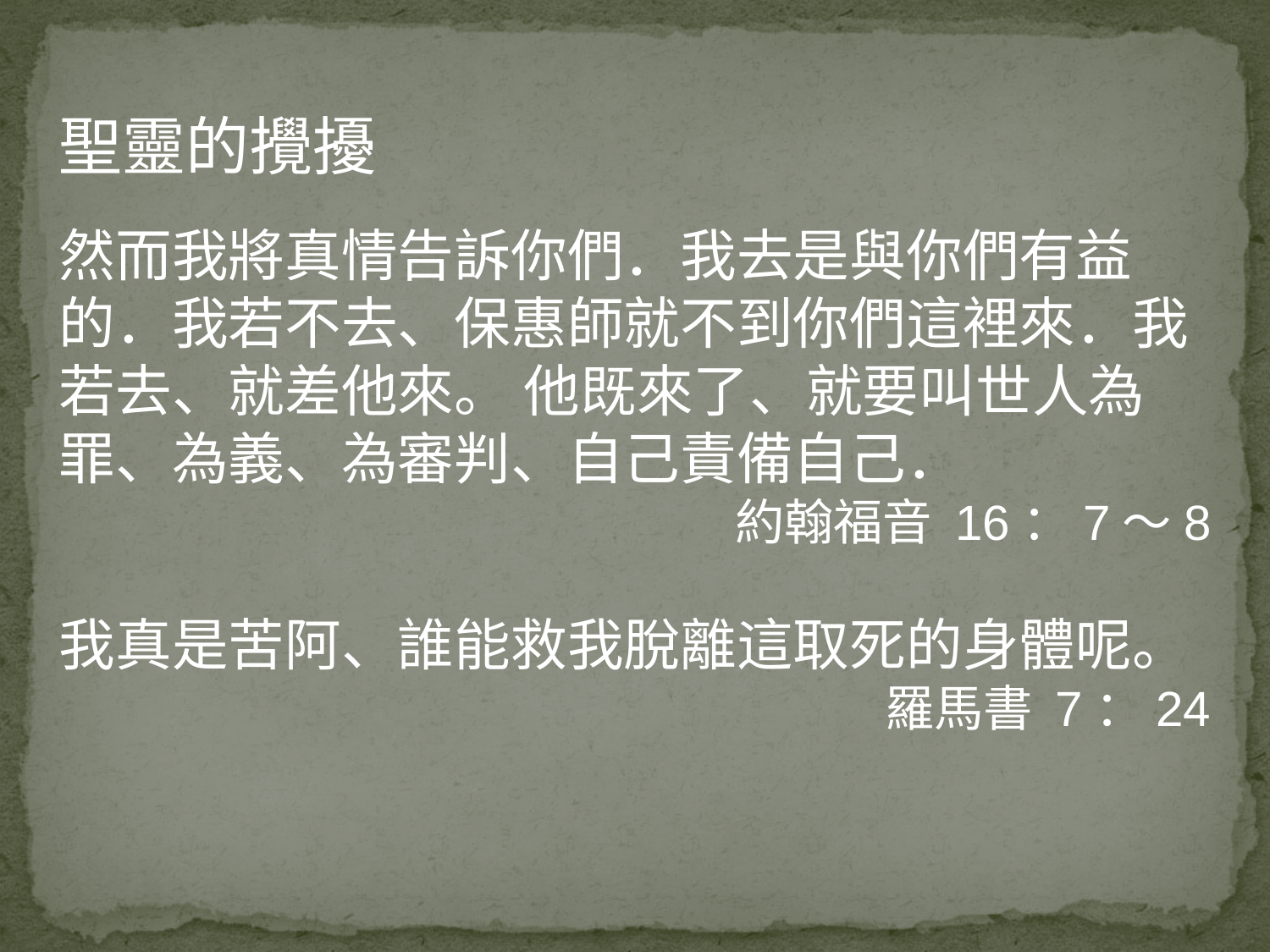

聖靈的攪擾

然而我將真情告訴你們．我去是與你們有益的．我若不去、保惠師就不到你們這裡來．我若去、就差他來。 他既來了、就要叫世人為罪、為義、為審判、自己責備自己．
約翰福音 16：7～8

我真是苦阿、誰能救我脫離這取死的身體呢。
羅馬書 7：24